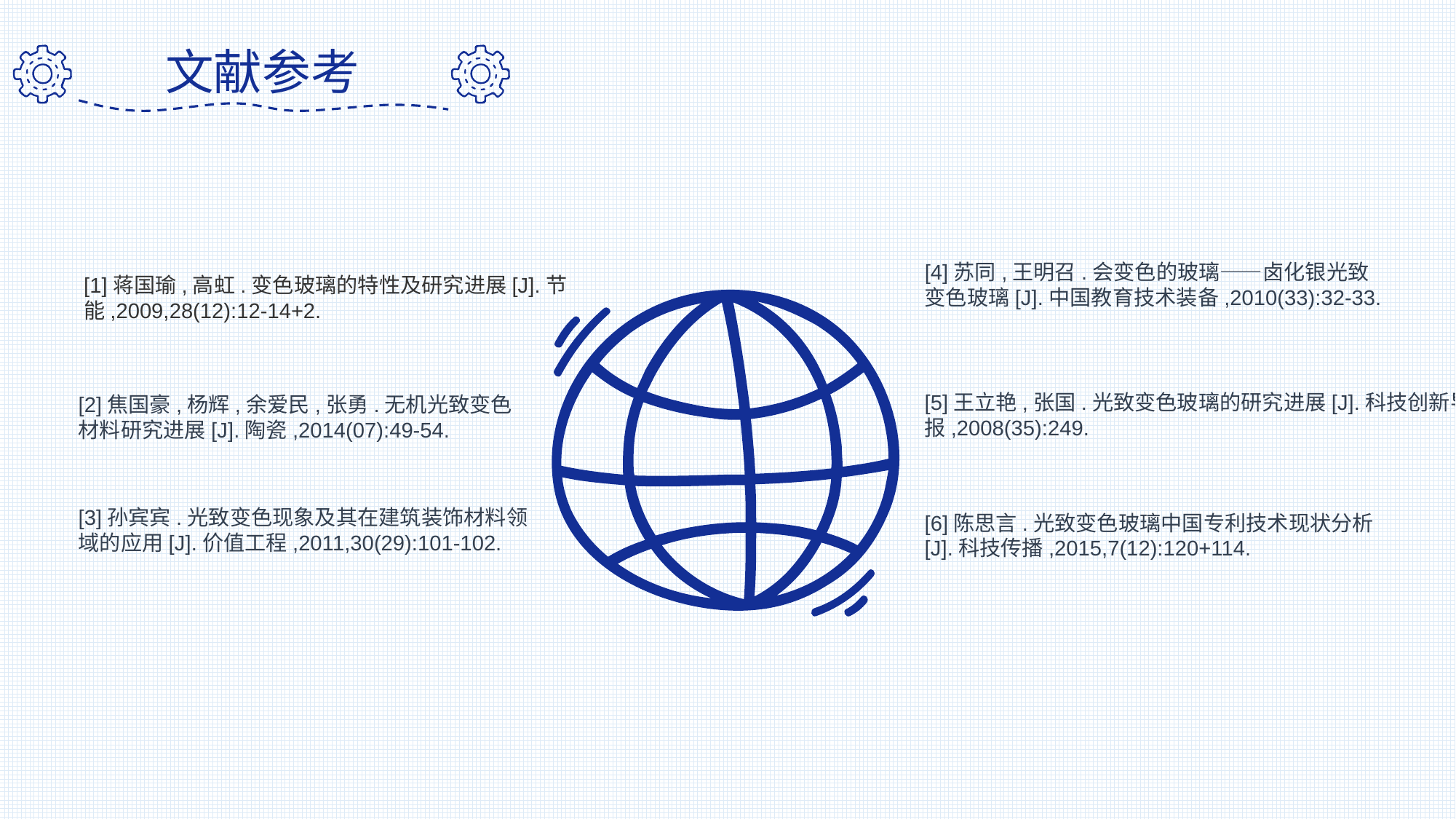

文献参考

[4]苏同,王明召.会变色的玻璃——卤化银光致变色玻璃[J].中国教育技术装备,2010(33):32-33.
[1]蒋国瑜,高虹.变色玻璃的特性及研究进展[J].节能,2009,28(12):12-14+2.

[5]王立艳,张国.光致变色玻璃的研究进展[J].科技创新导报,2008(35):249.
[2]焦国豪,杨辉,余爱民,张勇.无机光致变色材料研究进展[J].陶瓷,2014(07):49-54.

[3]孙宾宾.光致变色现象及其在建筑装饰材料领域的应用[J].价值工程,2011,30(29):101-102.

[6]陈思言.光致变色玻璃中国专利技术现状分析[J].科技传播,2015,7(12):120+114.